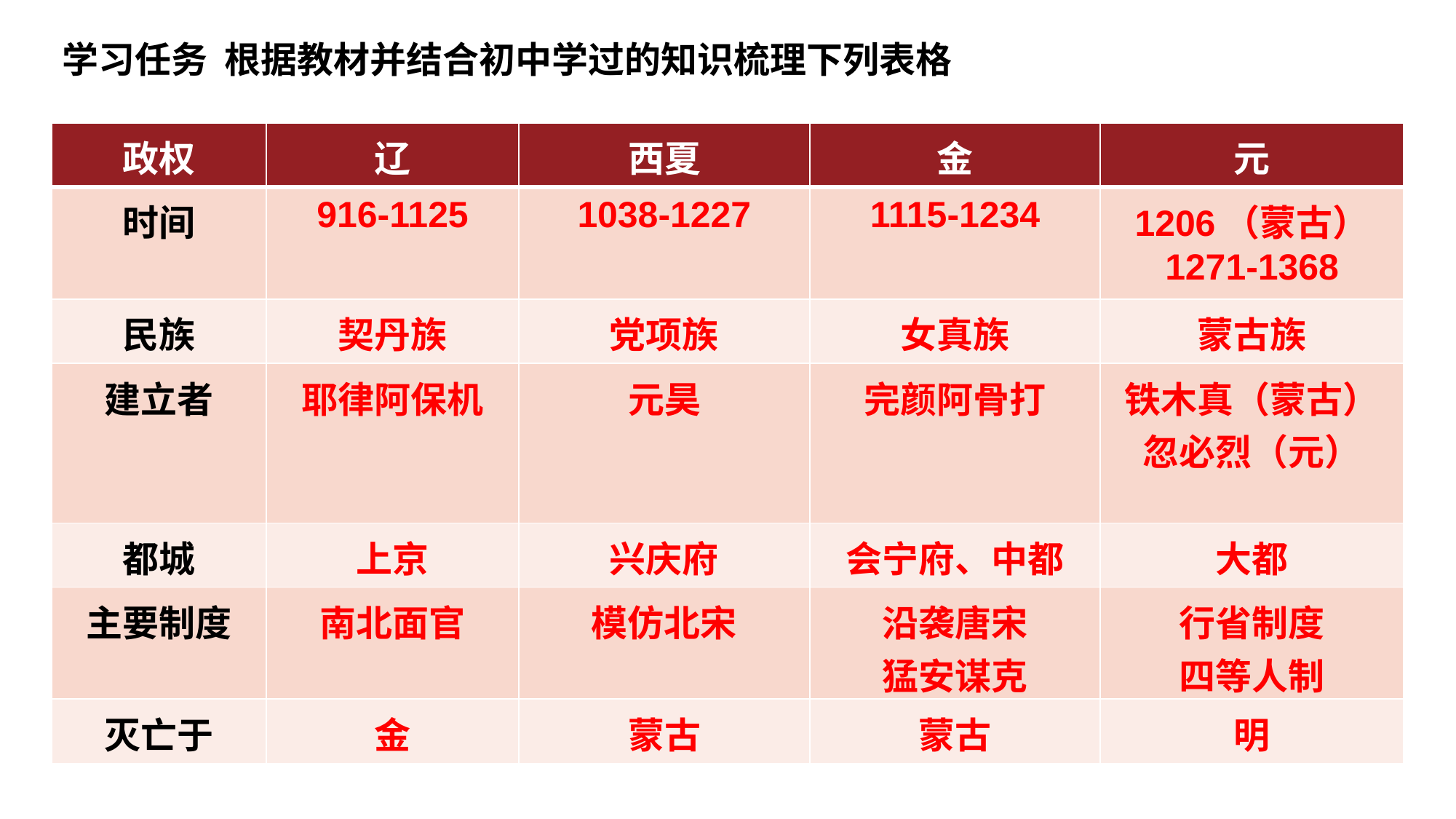

学习任务  根据教材并结合初中学过的知识梳理下列表格
| 政权 | 辽 | 西夏 | 金 | 元 |
| --- | --- | --- | --- | --- |
| 时间 | 916-1125 | 1038-1227 | 1115-1234 | 1206（蒙古） 1271-1368 |
| 民族 | 契丹族 | 党项族 | 女真族 | 蒙古族 |
| 建立者 | 耶律阿保机 | 元昊 | 完颜阿骨打 | 铁木真（蒙古） 忽必烈（元） |
| 都城 | 上京 | 兴庆府 | 会宁府、中都 | 大都 |
| 主要制度 | 南北面官 | 模仿北宋 | 沿袭唐宋 猛安谋克 | 行省制度 四等人制 |
| 灭亡于 | 金 | 蒙古 | 蒙古 | 明 |